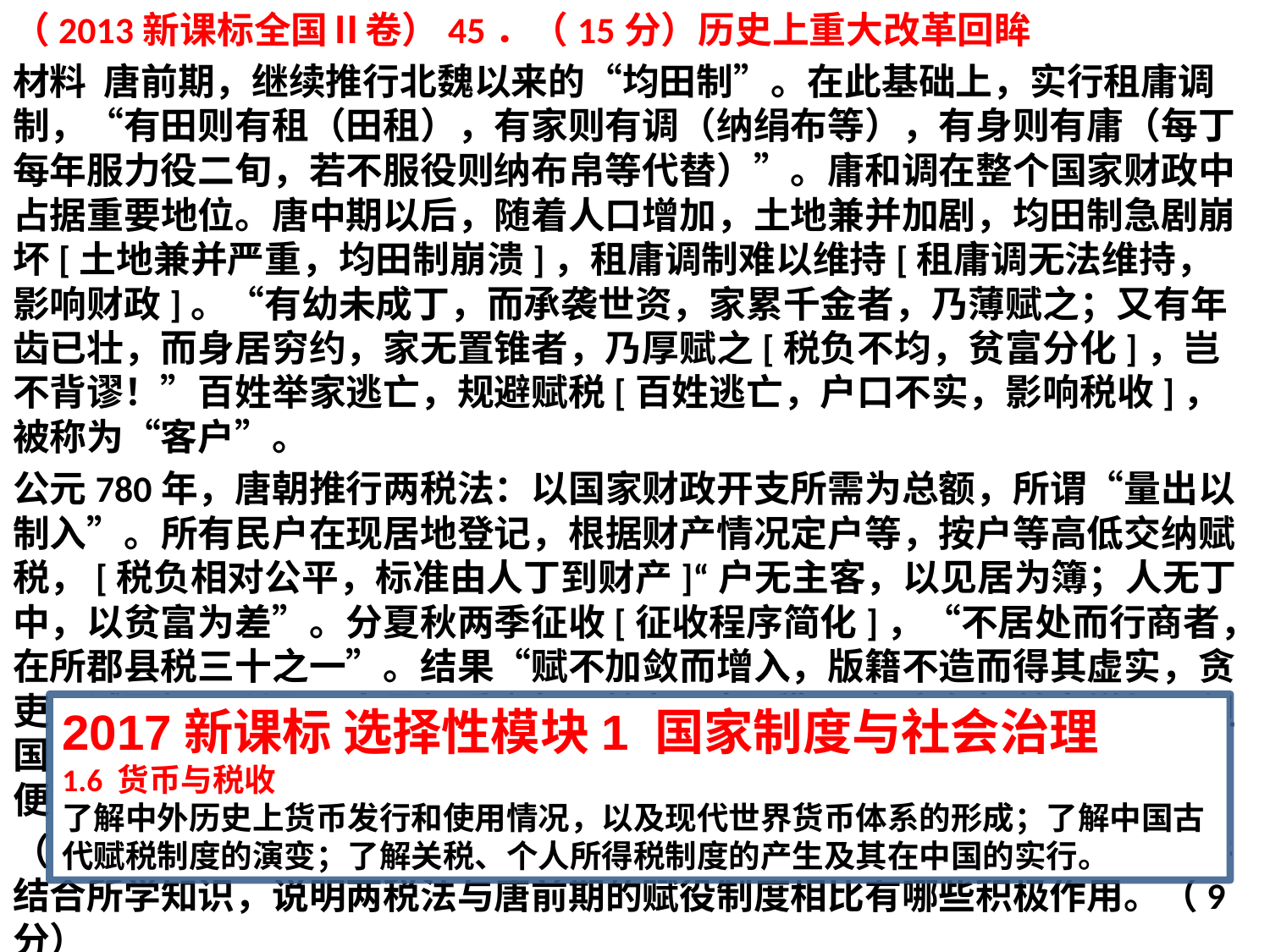

（2013新课标全国Ⅱ卷）45．（15分）历史上重大改革回眸
材料  唐前期，继续推行北魏以来的“均田制”。在此基础上，实行租庸调制，“有田则有租（田租），有家则有调（纳绢布等），有身则有庸（每丁每年服力役二旬，若不服役则纳布帛等代替）”。庸和调在整个国家财政中占据重要地位。唐中期以后，随着人口增加，土地兼并加剧，均田制急剧崩坏[土地兼并严重，均田制崩溃]，租庸调制难以维持[租庸调无法维持，影响财政]。“有幼未成丁，而承袭世资，家累千金者，乃薄赋之；又有年齿已壮，而身居穷约，家无置锥者，乃厚赋之[税负不均，贫富分化]，岂不背谬！”百姓举家逃亡，规避赋税[百姓逃亡，户口不实，影响税收]，被称为“客户”。
公元780年，唐朝推行两税法：以国家财政开支所需为总额，所谓“量出以制入”。所有民户在现居地登记，根据财产情况定户等，按户等高低交纳赋税，[税负相对公平，标准由人丁到财产]“户无主客，以见居为簿；人无丁中，以贫富为差”。分夏秋两季征收[征收程序简化]，“不居处而行商者，在所郡县税三十之一”。结果“赋不加敛而增入，版籍不造而得其虚实，贪吏不诚而奸无所取，自是轻重之权，始归于朝廷”。每户负担并未增加，但国家财政总收入增加[增加财政收入]，对户口的掌握也更为准确，“天下便之”。——摘编自白寿彝总主编《中国通史》等
（1）根据材料，概括指出两税法改革的背景。（6分）（2）根据材料并结合所学知识，说明两税法与唐前期的赋役制度相比有哪些积极作用。（9分）

2017新课标 选择性模块1 国家制度与社会治理
1.6 货币与税收
了解中外历史上货币发行和使用情况，以及现代世界货币体系的形成；了解中国古代赋税制度的演变；了解关税、个人所得税制度的产生及其在中国的实行。